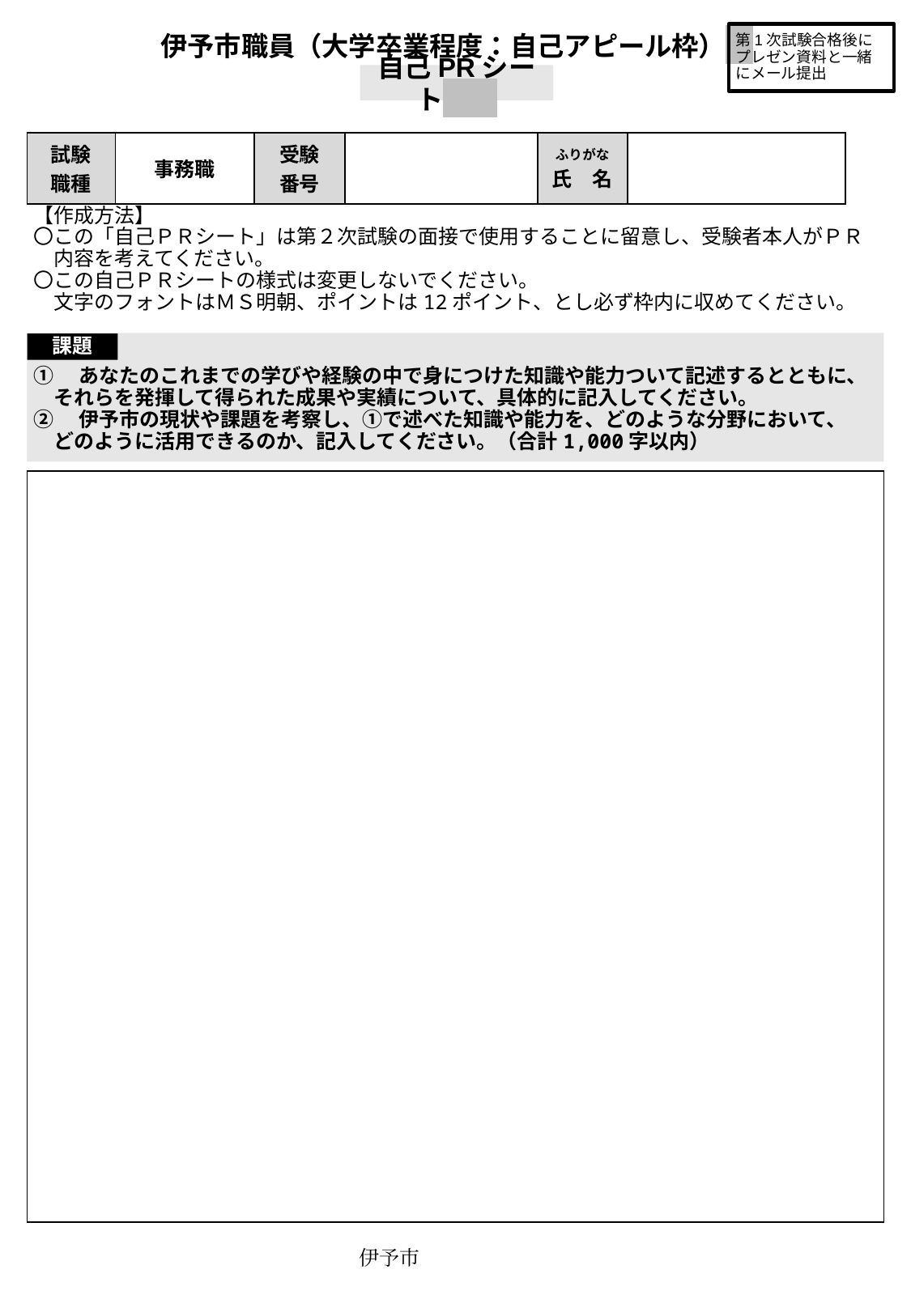

第1次試験合格後にプレゼン資料と一緒にメール提出
伊予市職員（大学卒業程度：自己アピール枠）
自己PRシート
| 試験 職種 | 事務職 | 受験 番号 |  | ふりがな 氏　名 |  |
| --- | --- | --- | --- | --- | --- |
【作成方法】
〇この「自己ＰＲシート」は第２次試験の面接で使用することに留意し、受験者本人がＰＲ
　内容を考えてください。
〇この自己ＰＲシートの様式は変更しないでください。
　文字のフォントはＭＳ明朝、ポイントは12ポイント、とし必ず枠内に収めてください。

①　あなたのこれまでの学びや経験の中で身につけた知識や能力ついて記述するとともに、
　それらを発揮して得られた成果や実績について、具体的に記入してください。
②　伊予市の現状や課題を考察し、①で述べた知識や能力を、どのような分野において、
　どのように活用できるのか、記入してください。（合計1,000字以内）
課題
|  |
| --- |
伊予市